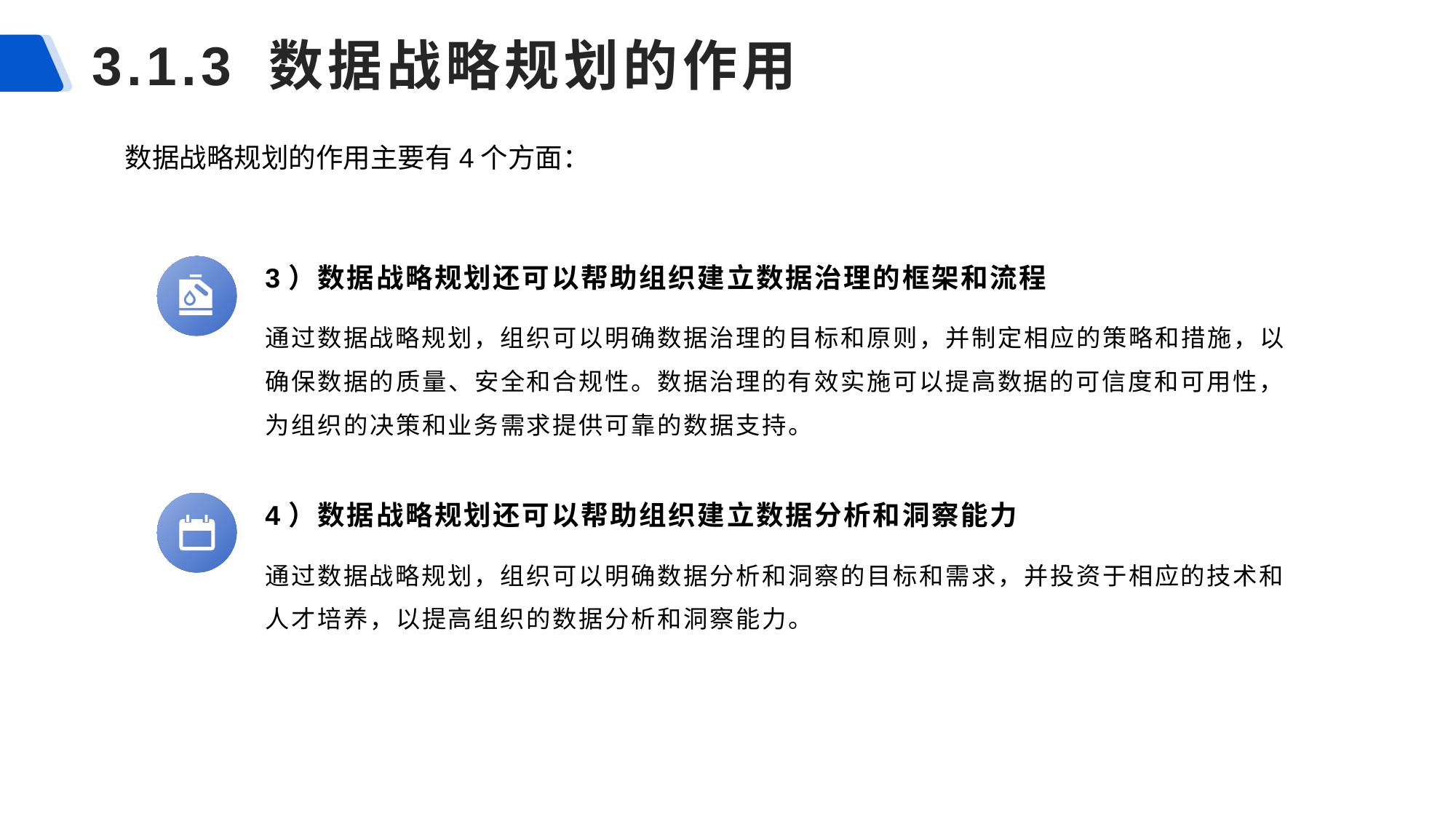

# 3.1.3 数据战略规划的作用
数据战略规划的作用主要有4个方面：
3）数据战略规划还可以帮助组织建立数据治理的框架和流程
通过数据战略规划，组织可以明确数据治理的目标和原则，并制定相应的策略和措施，以确保数据的质量、安全和合规性。数据治理的有效实施可以提高数据的可信度和可用性，为组织的决策和业务需求提供可靠的数据支持。

4）数据战略规划还可以帮助组织建立数据分析和洞察能力
通过数据战略规划，组织可以明确数据分析和洞察的目标和需求，并投资于相应的技术和人才培养，以提高组织的数据分析和洞察能力。